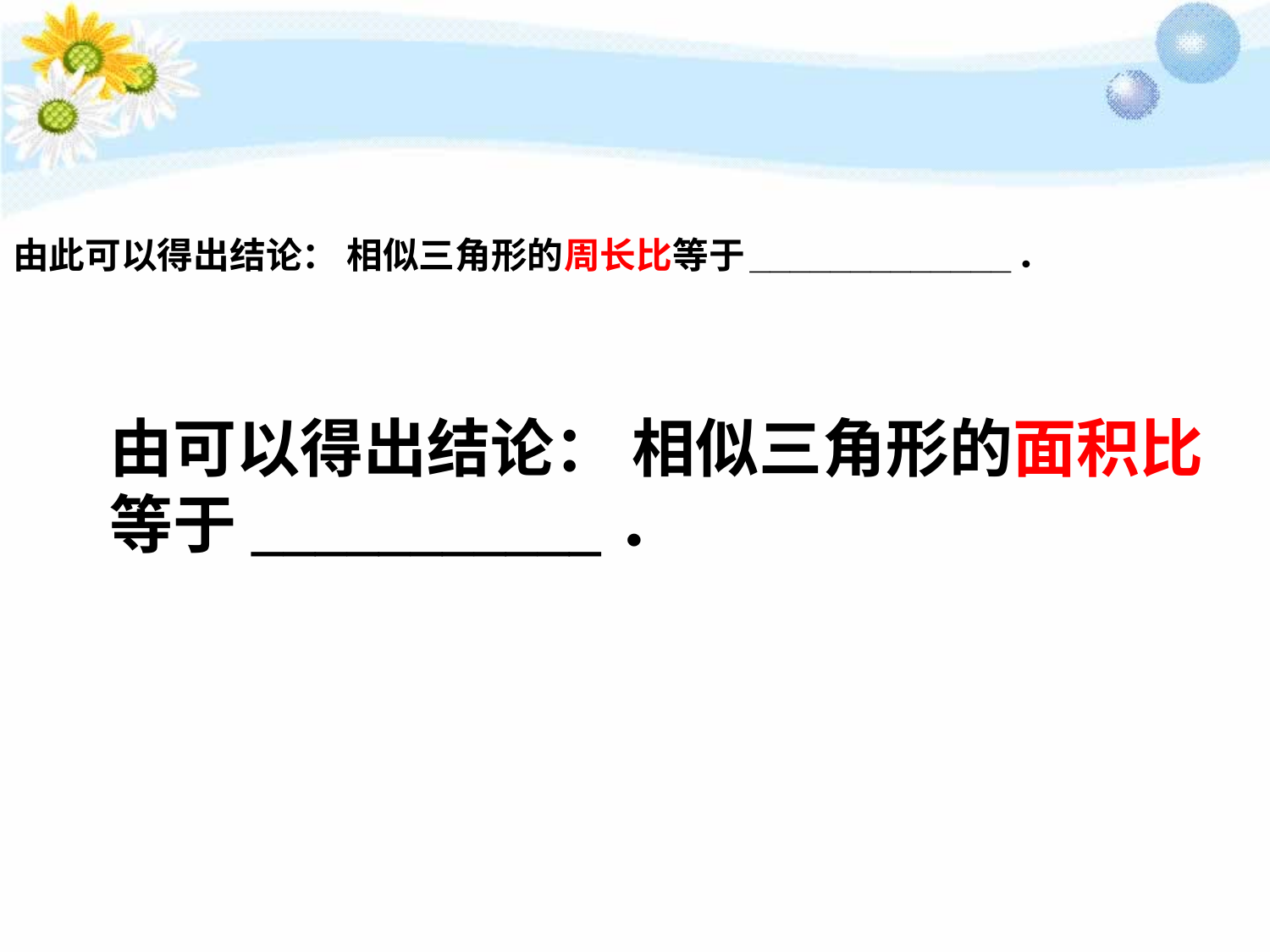

由此可以得出结论： 相似三角形的周长比等于_____________．

由可以得出结论： 相似三角形的面积比
等于___________．